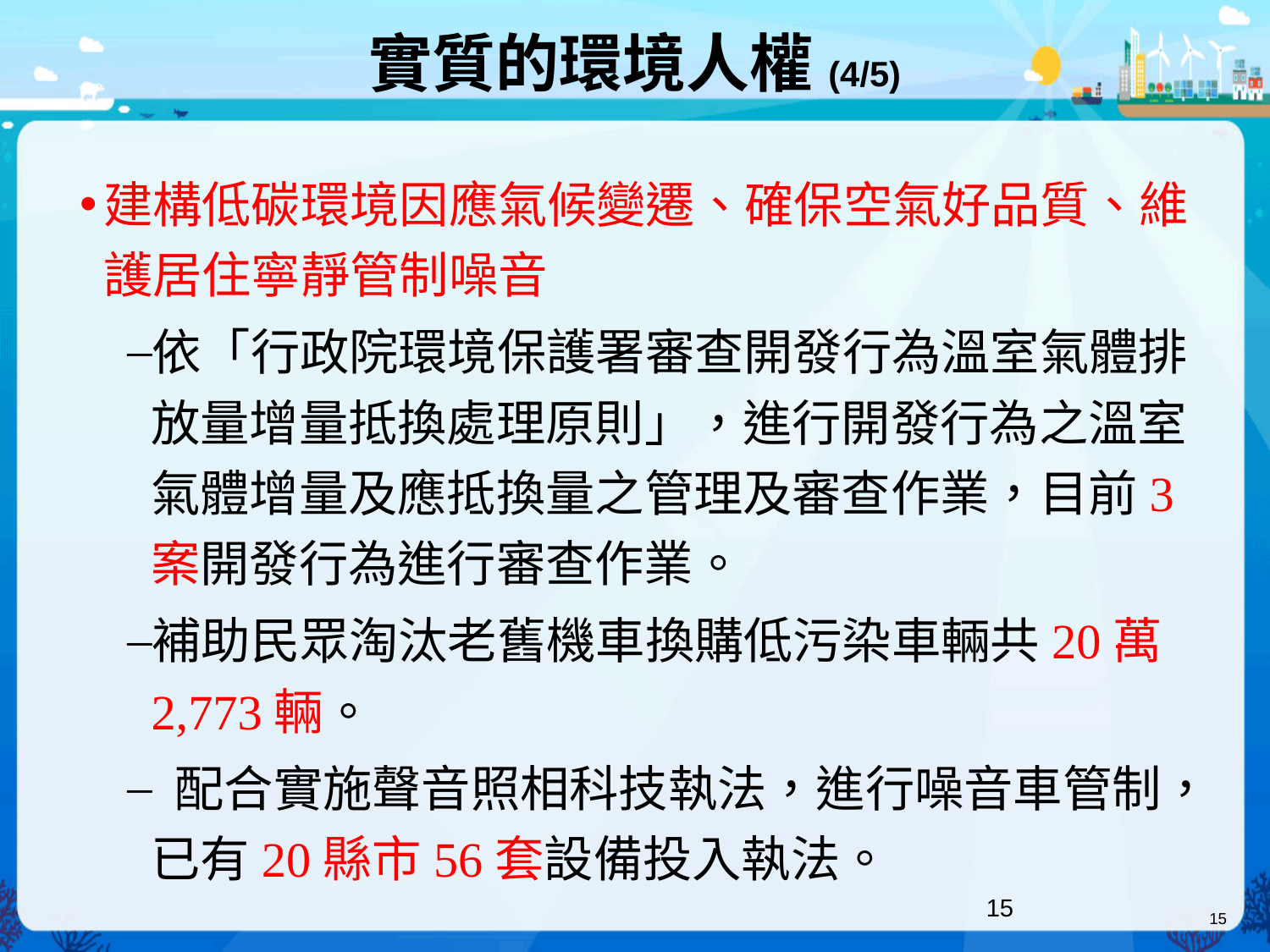

實質的環境人權(4/5)
建構低碳環境因應氣候變遷、確保空氣好品質、維護居住寧靜管制噪音
依「行政院環境保護署審查開發行為溫室氣體排放量增量抵換處理原則」，進行開發行為之溫室氣體增量及應抵換量之管理及審查作業，目前3案開發行為進行審查作業。
補助民眾淘汰老舊機車換購低污染車輛共20萬2,773輛。
 配合實施聲音照相科技執法，進行噪音車管制，已有20縣市56套設備投入執法。

15